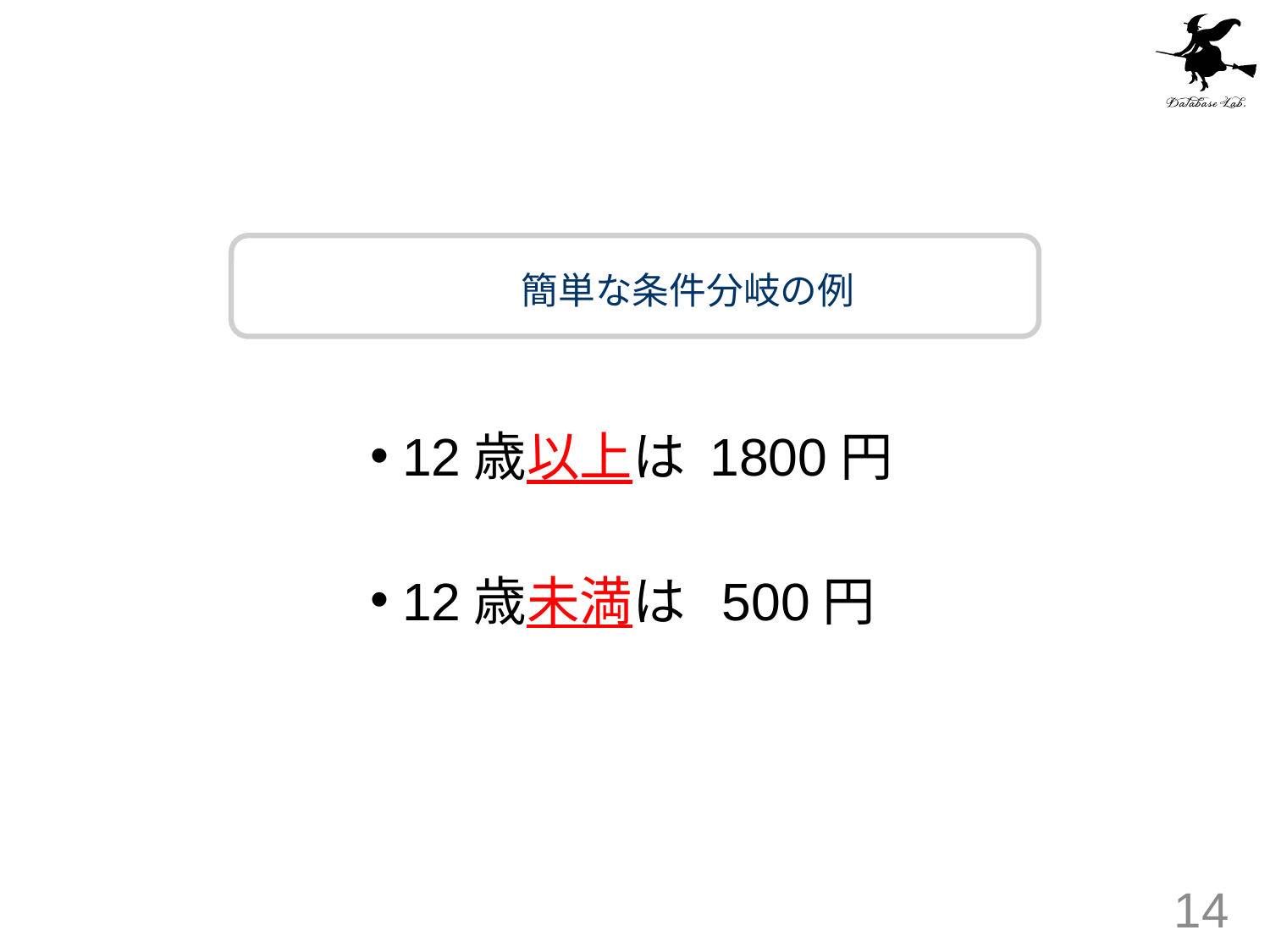

#

	簡単な条件分岐の例
12歳以上は 1800円
12歳未満は  500円

14